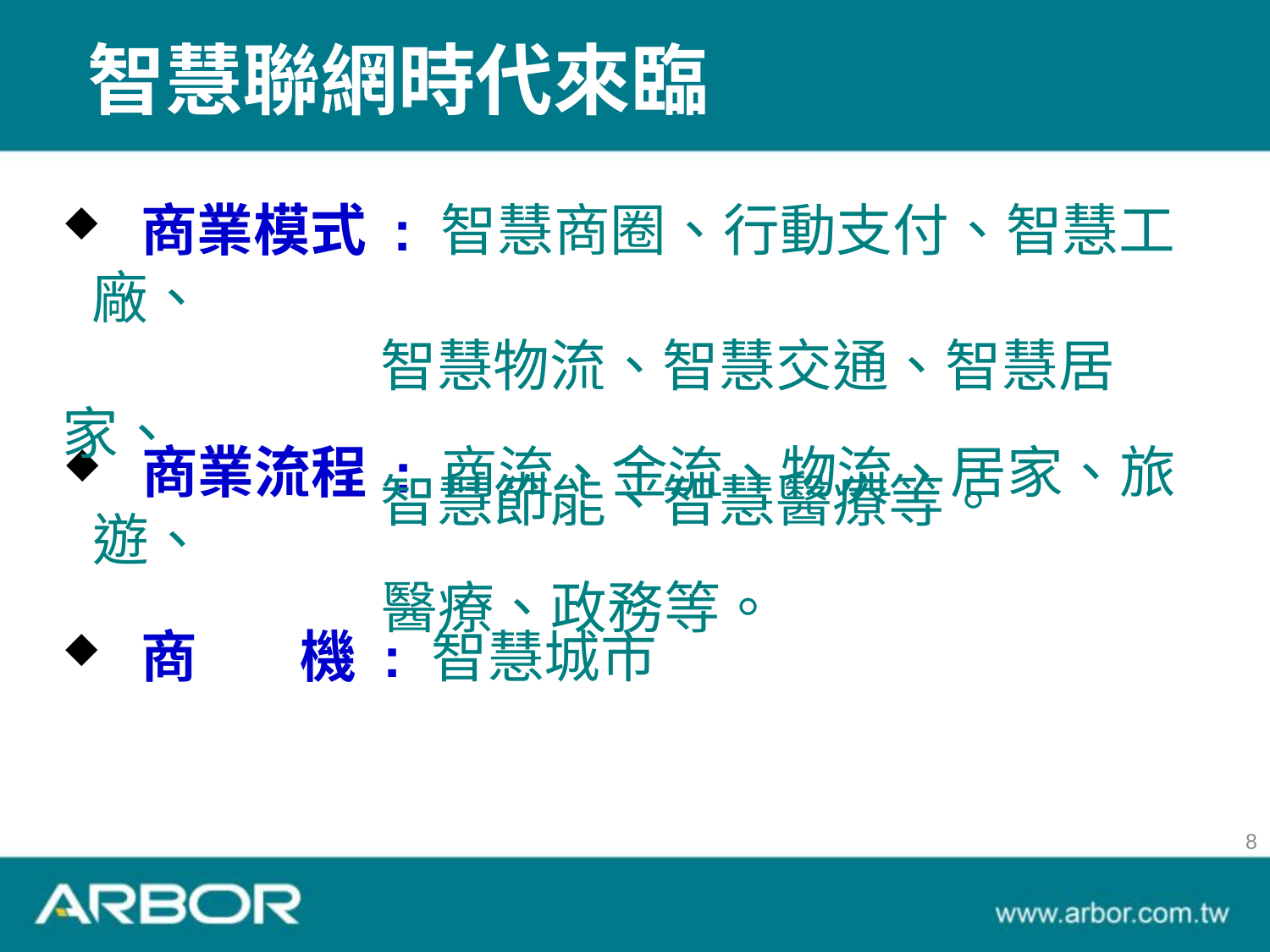

# 智慧聯網時代來臨
  商業模式 : 智慧商圈、行動支付、智慧工廠、
                        智慧物流、智慧交通、智慧居家、
                        智慧節能、智慧醫療等。

  商業流程 : 商流、金流、物流、居家、旅遊、
                        醫療、政務等。

  商        機 : 智慧城市
8